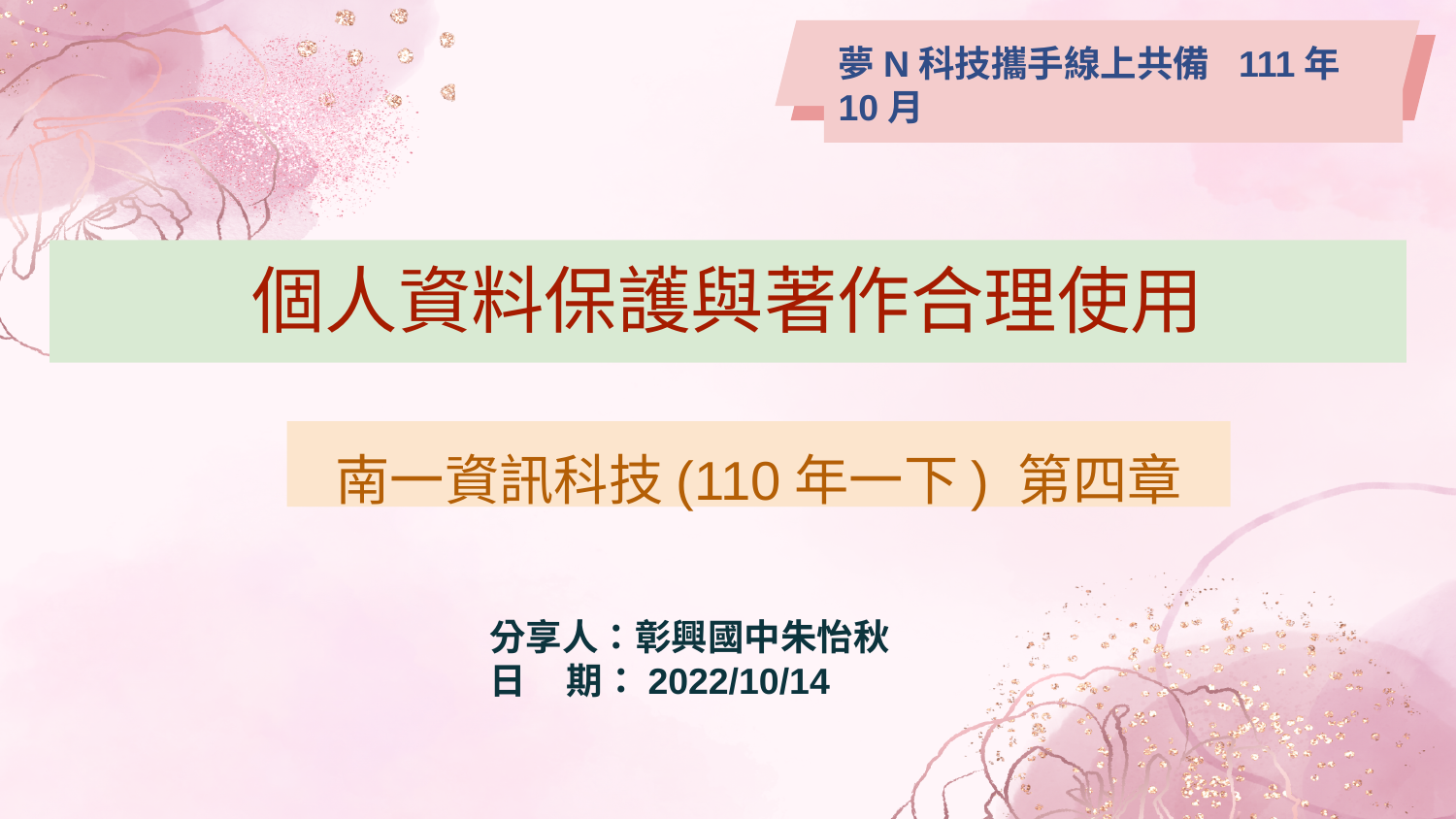

夢N科技攜手線上共備  111年10月

# 個人資料保護與著作合理使用
南一資訊科技(110年一下) 第四章
分享人：彰興國中朱怡秋
日    期：2022/10/14